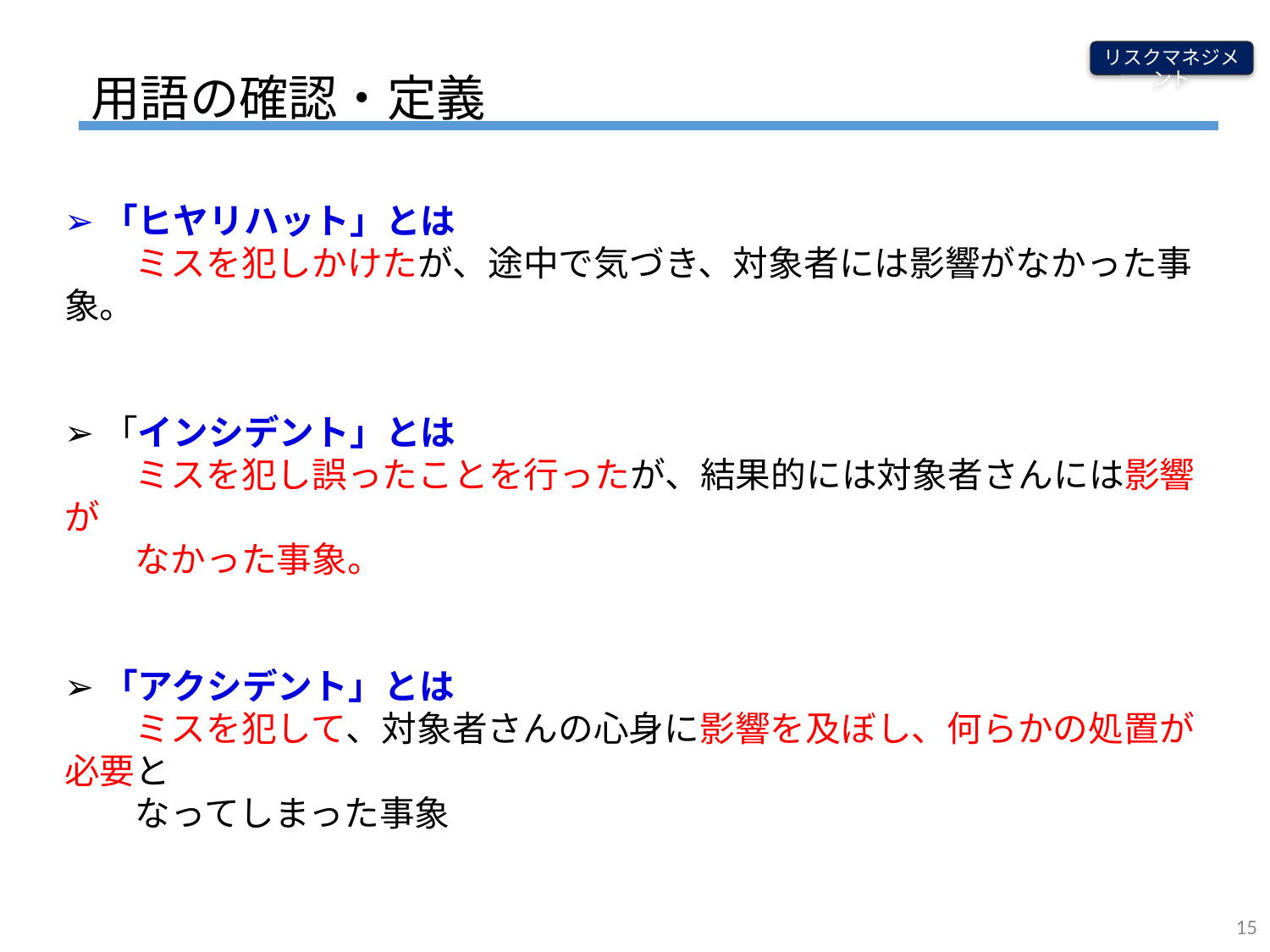

# 用語の確認・定義
リスクマネジメント
➢「ヒヤリハット」とは
　　ミスを犯しかけたが、途中で気づき、対象者には影響がなかった事象。
➢「インシデント」とは
　　ミスを犯し誤ったことを行ったが、結果的には対象者さんには影響が
　　なかった事象。
➢「アクシデント」とは
　　ミスを犯して、対象者さんの心身に影響を及ぼし、何らかの処置が必要と
　　なってしまった事象
15